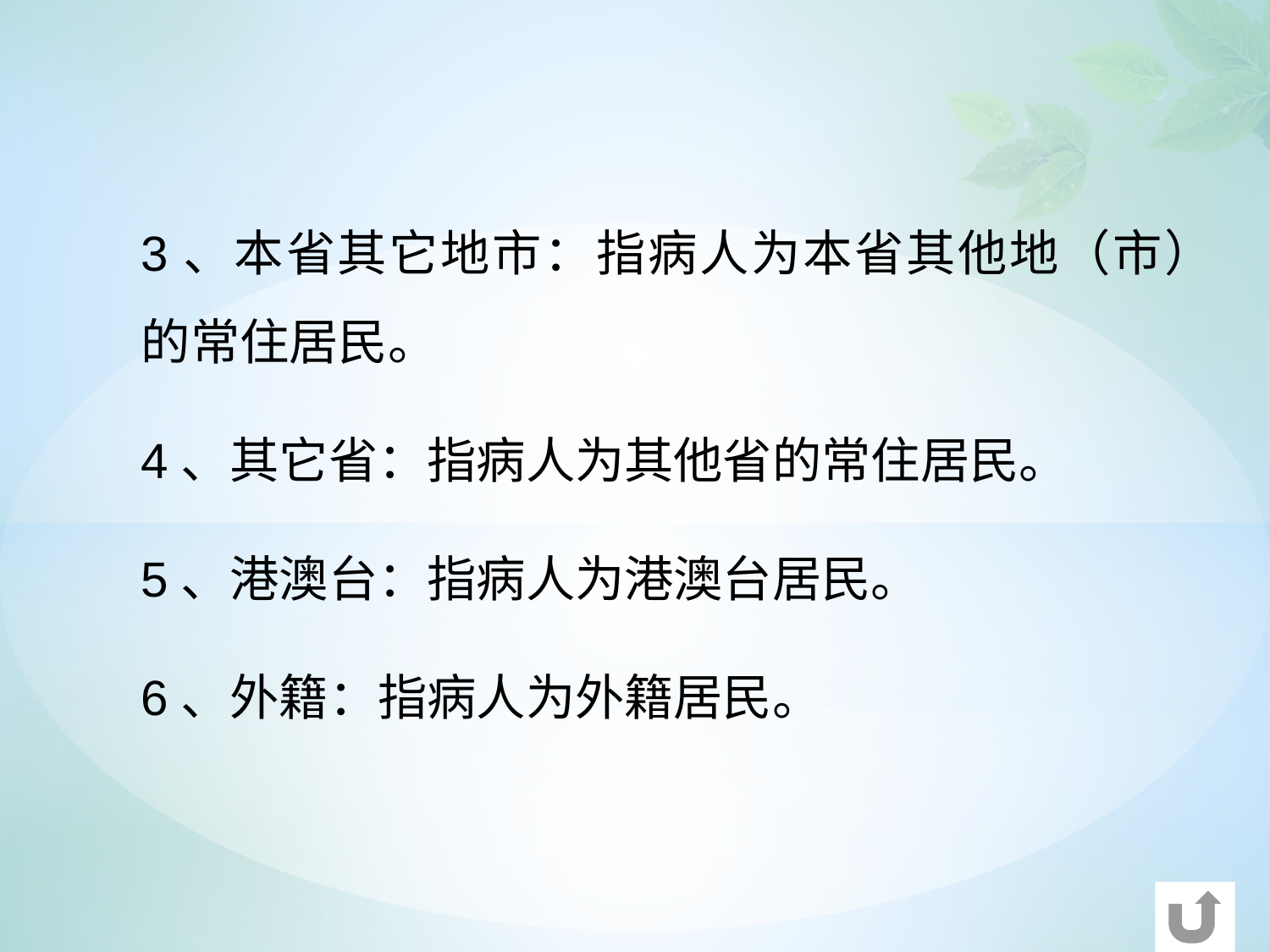

3、本省其它地市：指病人为本省其他地（市）的常住居民。
4、其它省：指病人为其他省的常住居民。
5、港澳台：指病人为港澳台居民。
6、外籍：指病人为外籍居民。